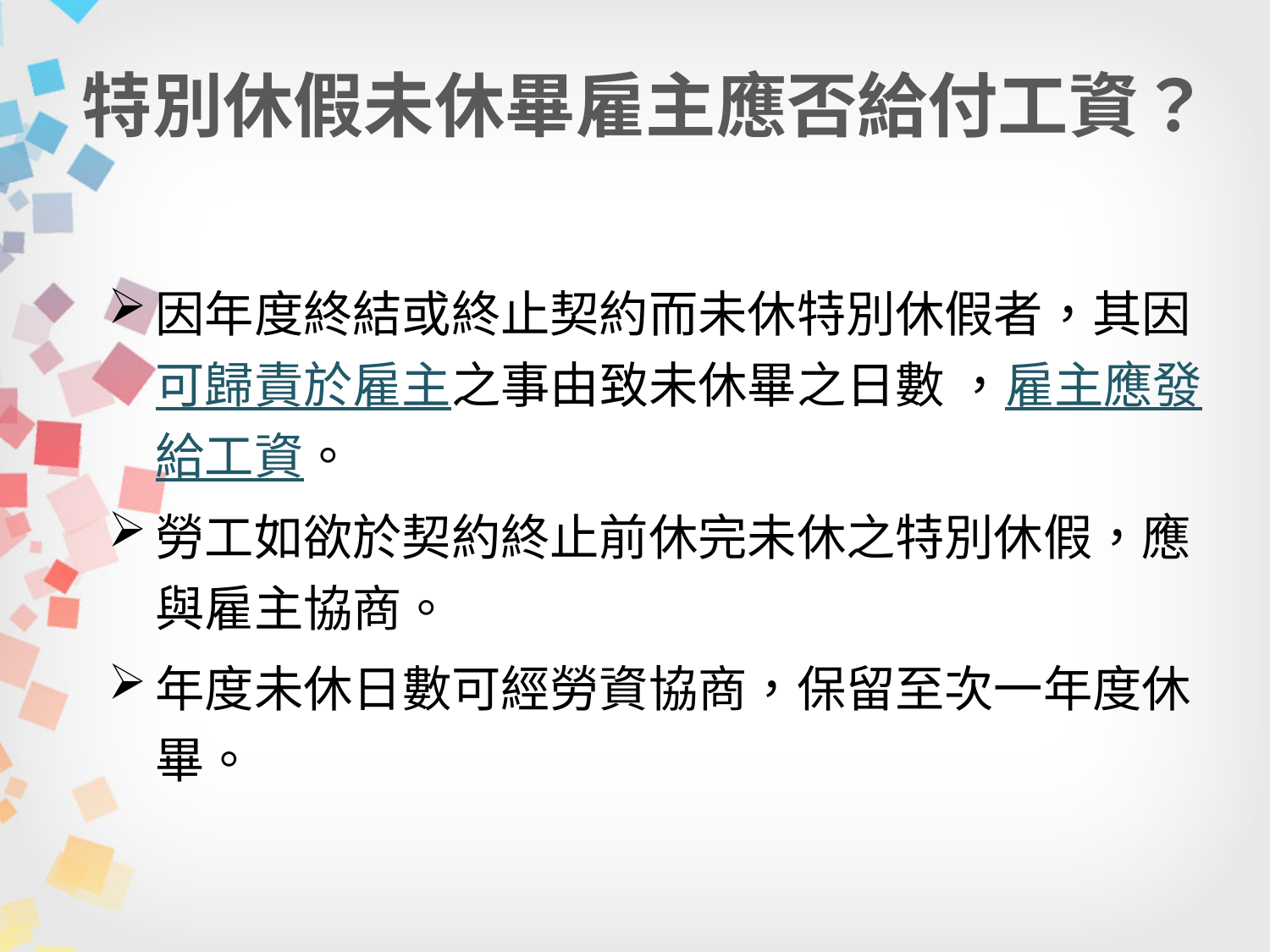

# 特別休假未休畢雇主應否給付工資？
因年度終結或終止契約而未休特別休假者，其因可歸責於雇主之事由致未休畢之日數 ，雇主應發給工資。
勞工如欲於契約終止前休完未休之特別休假，應與雇主協商。
年度未休日數可經勞資協商，保留至次一年度休畢。